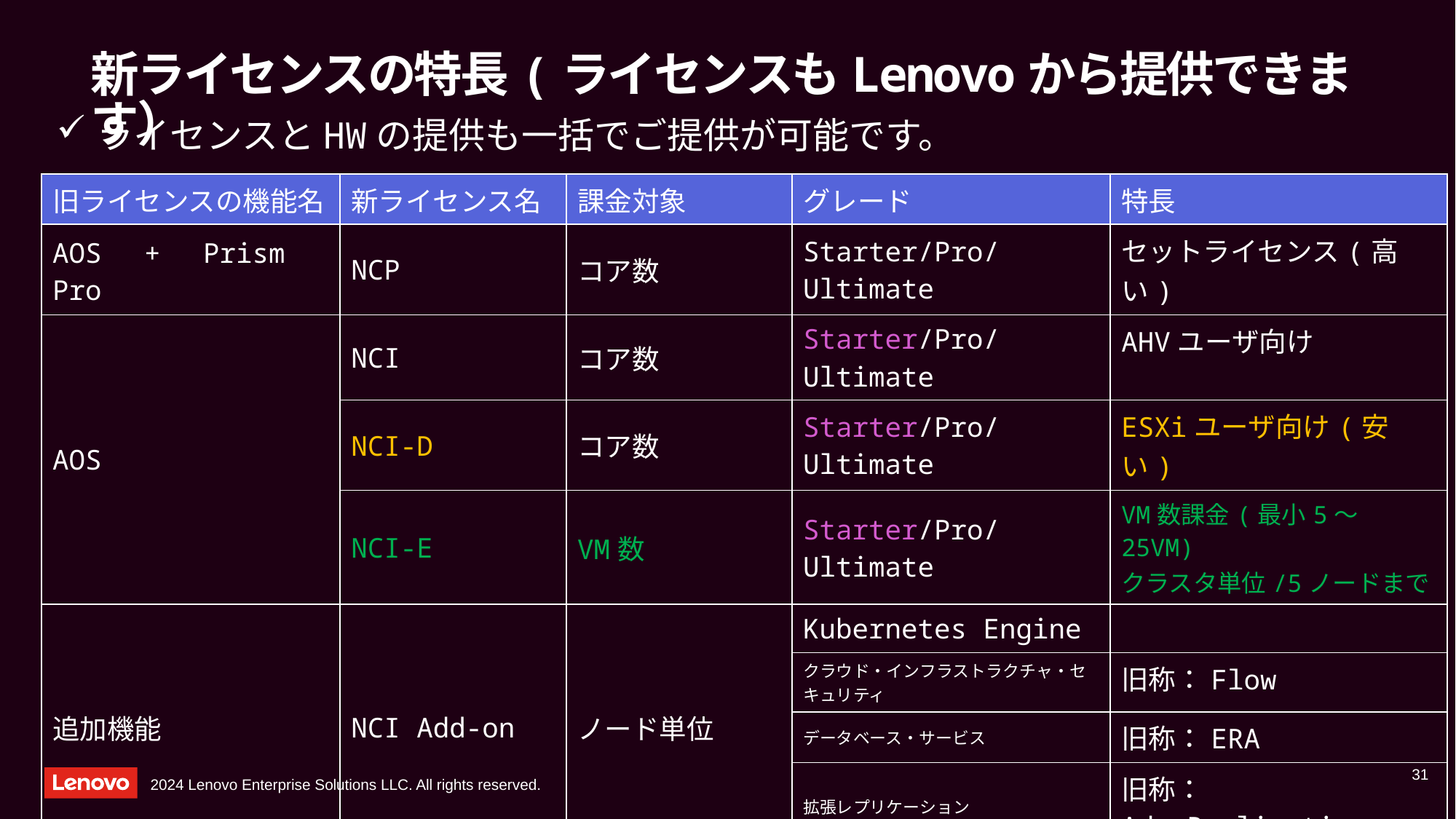

# 新ライセンスの特長(ライセンスもLenovoから提供できます）
ライセンスとHWの提供も一括でご提供が可能です。
| 旧ライセンスの機能名 | 新ライセンス名 | 課金対象 | グレード | 特長 |
| --- | --- | --- | --- | --- |
| AOS　+　Prism Pro | NCP | コア数 | Starter/Pro/Ultimate | セットライセンス(高い) |
| AOS | NCI | コア数 | Starter/Pro/Ultimate | AHVユーザ向け |
|  | NCI-D | コア数 | Starter/Pro/Ultimate | ESXiユーザ向け(安い) |
|  | NCI-E | VM数 | Starter/Pro/Ultimate | VM数課金(最小5～25VM) クラスタ単位/5ノードまで |
| 追加機能 | NCI Add-on | ノード単位 | Kubernetes Engine |  |
|  |  |  | クラウド・インフラストラクチャ・セキュリティ | 旧称：Flow |
|  |  |  | データベース・サービス | 旧称：ERA |
|  |  |  | 拡張レプリケーション | 旧称：Adv.Replication |
| Prism Pro | NCM | ノード単位 |  | Prism Centralと間違える |
| Files/Volumes | NUS | TiB | Starter/Pro | FilesはPro |
| VDI | EUC | ユーザ数 | Starter/Pro/Ultimate | NUS STR = NCI STR |
31